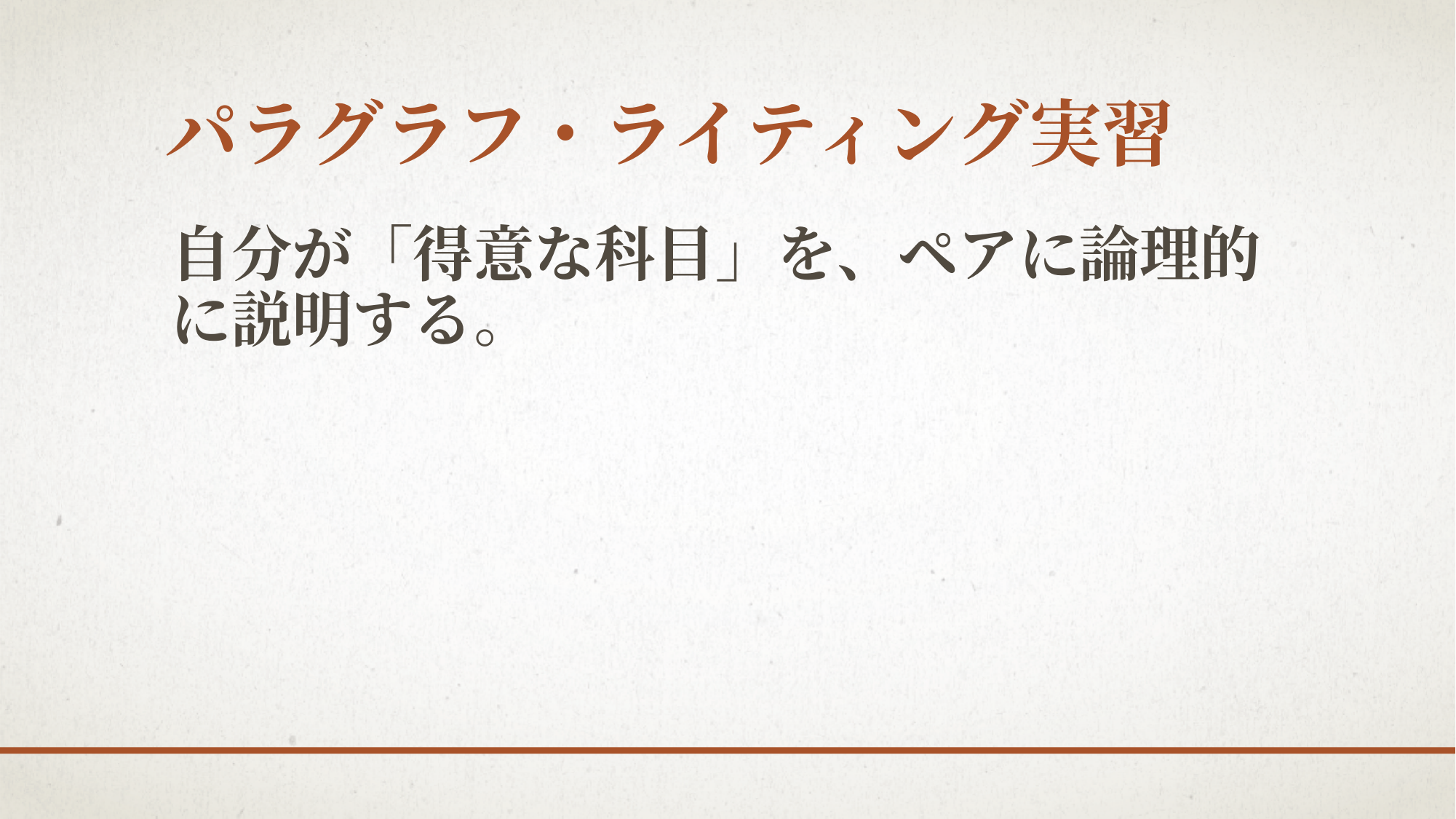

# パラグラフ・ライティング実習
自分が「得意な科目」を、ペアに論理的に説明する。